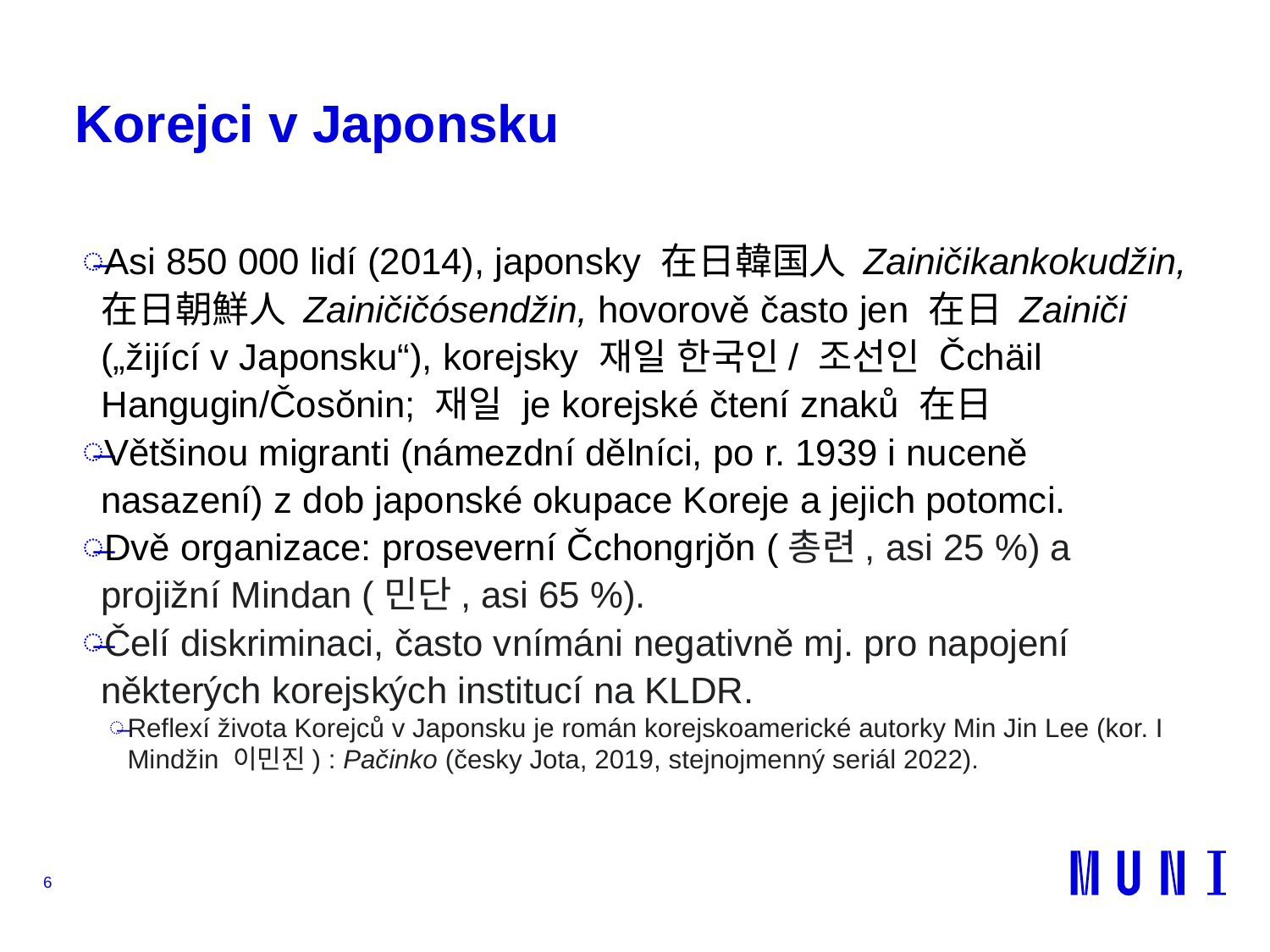

# Korejci v Japonsku
Asi 850 000 lidí (2014), japonsky 在日韓国人 Zainičikankokudžin, 在日朝鮮人 Zainičičósendžin, hovorově často jen 在日 Zainiči („žijící v Japonsku“), korejsky 재일 한국인/ 조선인 Čchäil Hangugin/Čosŏnin; 재일 je korejské čtení znaků 在日
Většinou migranti (námezdní dělníci, po r. 1939 i nuceně nasazení) z dob japonské okupace Koreje a jejich potomci.
Dvě organizace: proseverní Čchongrjŏn (총련, asi 25 %) a projižní Mindan (민단, asi 65 %).
Čelí diskriminaci, často vnímáni negativně mj. pro napojení některých korejských institucí na KLDR.
Reflexí života Korejců v Japonsku je román korejskoamerické autorky Min Jin Lee (kor. I Mindžin 이민진) : Pačinko (česky Jota, 2019, stejnojmenný seriál 2022).
6